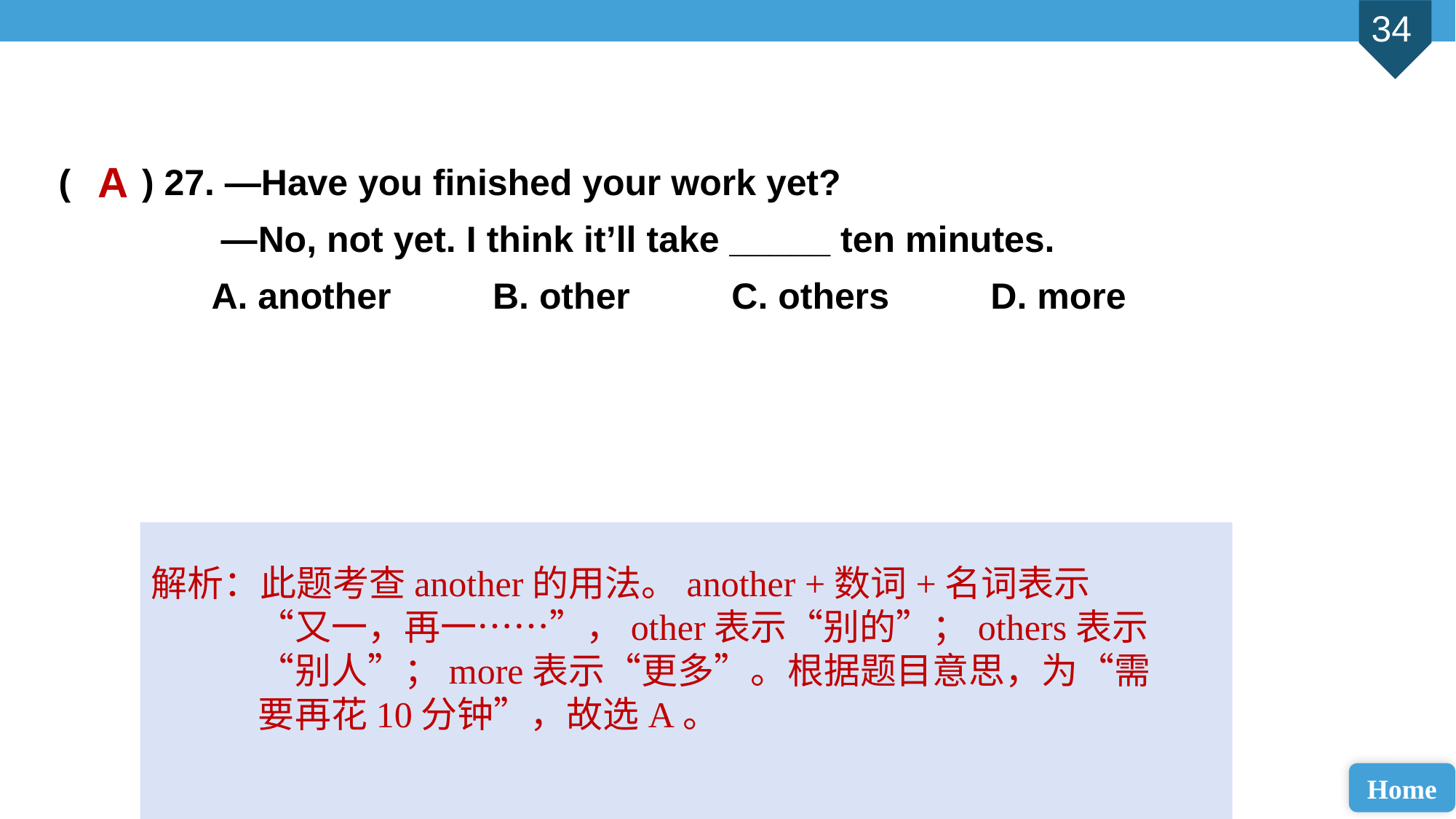

(       ) 27. —Have you finished your work yet?
                —No, not yet. I think it’ll take _____ ten minutes.
               A. another          B. other          C. others          D. more
A

解析：此题考查another的用法。another +数词+名词表示“又一，再一……”，other表示“别的”；others表示“别人”；more表示“更多”。根据题目意思，为“需要再花10分钟”，故选A。